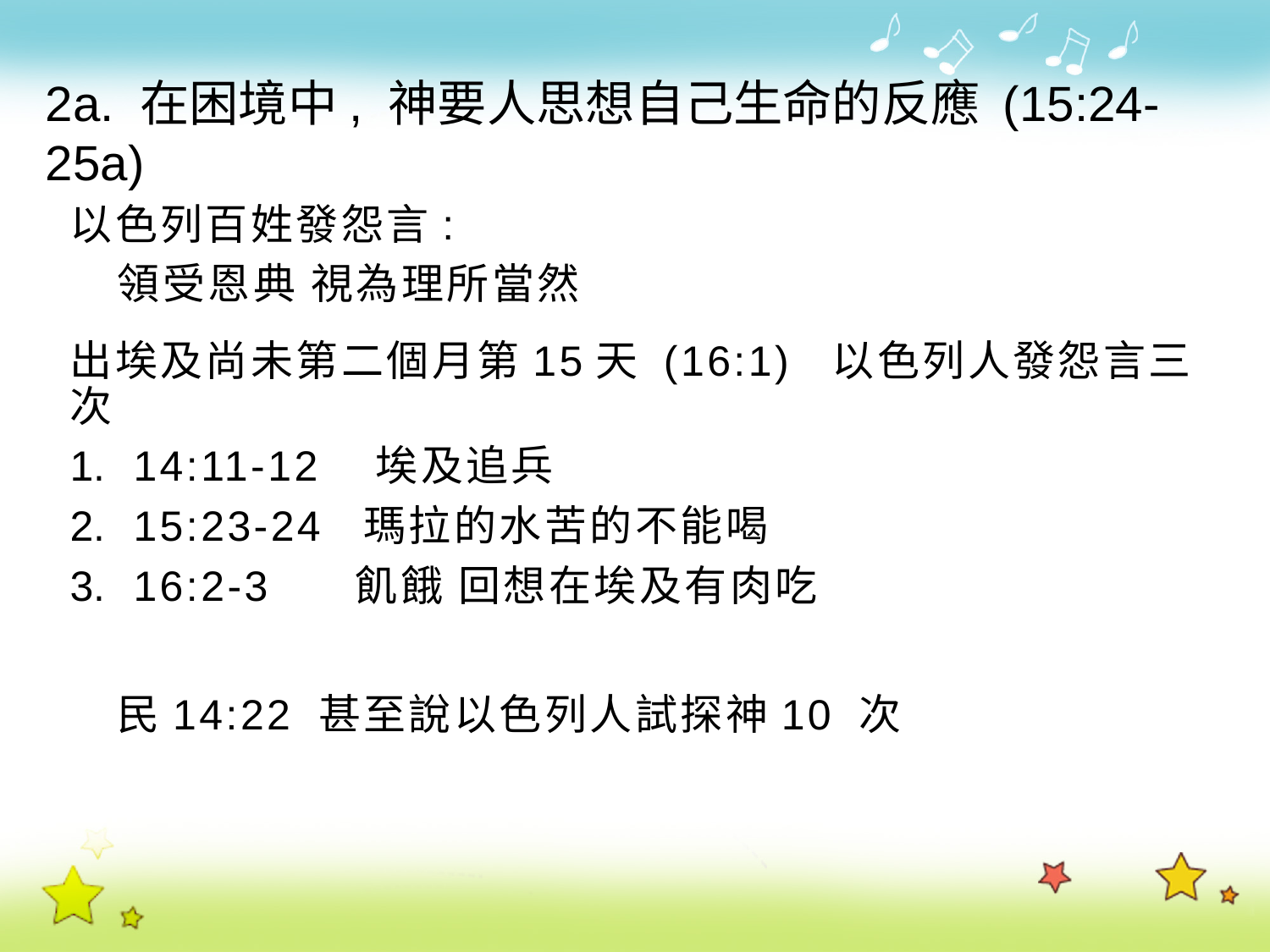

2a. 在困境中, 神要人思想自己生命的反應 (15:24-25a)
以色列百姓發怨言:
   領受恩典 視為理所當然
出埃及尚未第二個月第15天 (16:1)  以色列人發怨言三次
14:11-12   埃及追兵
15:23-24  瑪拉的水苦的不能喝
16:2-3     飢餓 回想在埃及有肉吃

   民14:22 甚至說以色列人試探神10 次
11